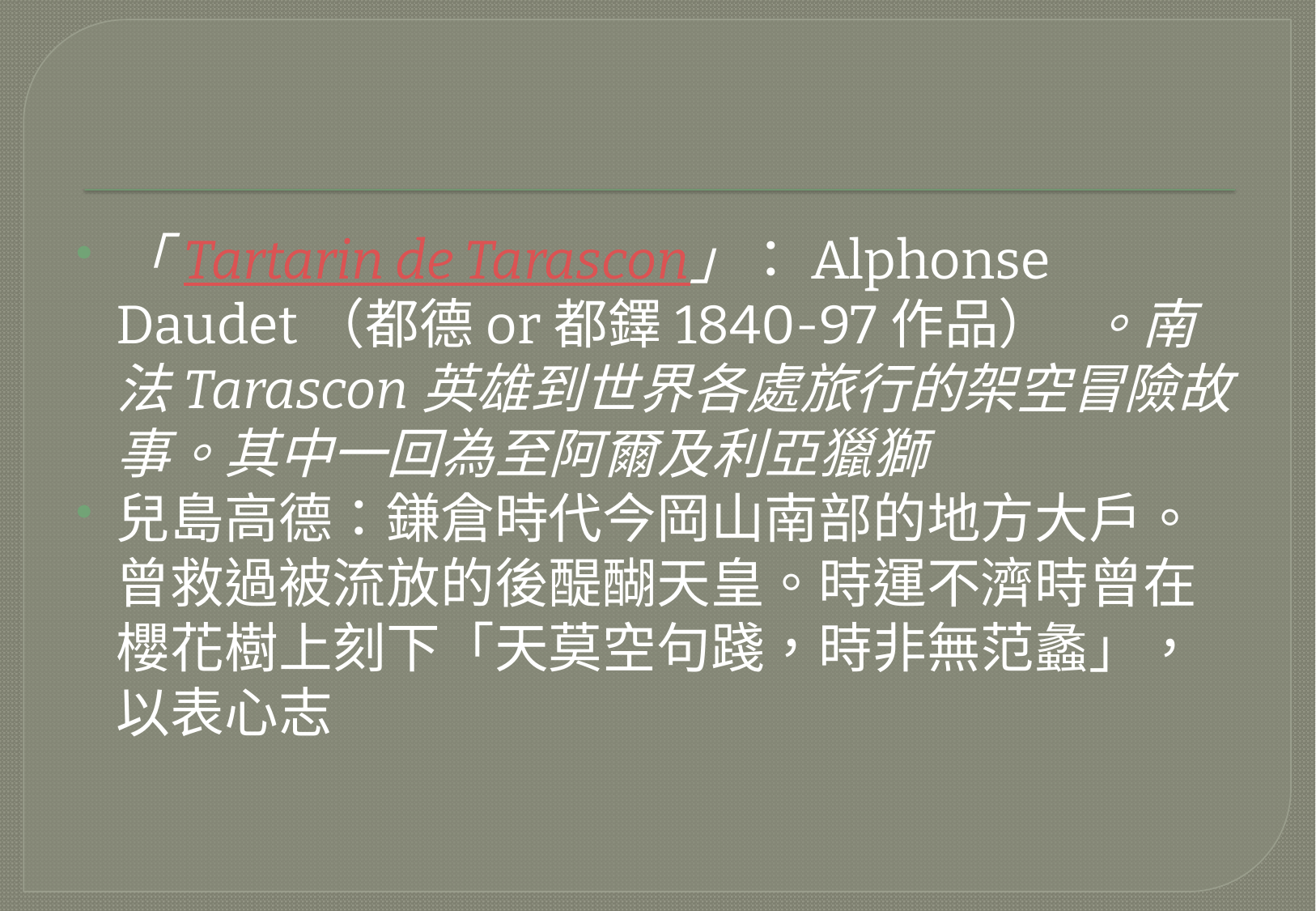

#
「Tartarin de Tarascon」：Alphonse Daudet（都德or都鐸1840-97作品）	。南法Tarascon英雄到世界各處旅行的架空冒險故事。其中一回為至阿爾及利亞獵獅
兒島高德：鎌倉時代今岡山南部的地方大戶。曾救過被流放的後醍醐天皇。時運不濟時曾在櫻花樹上刻下「天莫空句踐，時非無范蠡」，以表心志